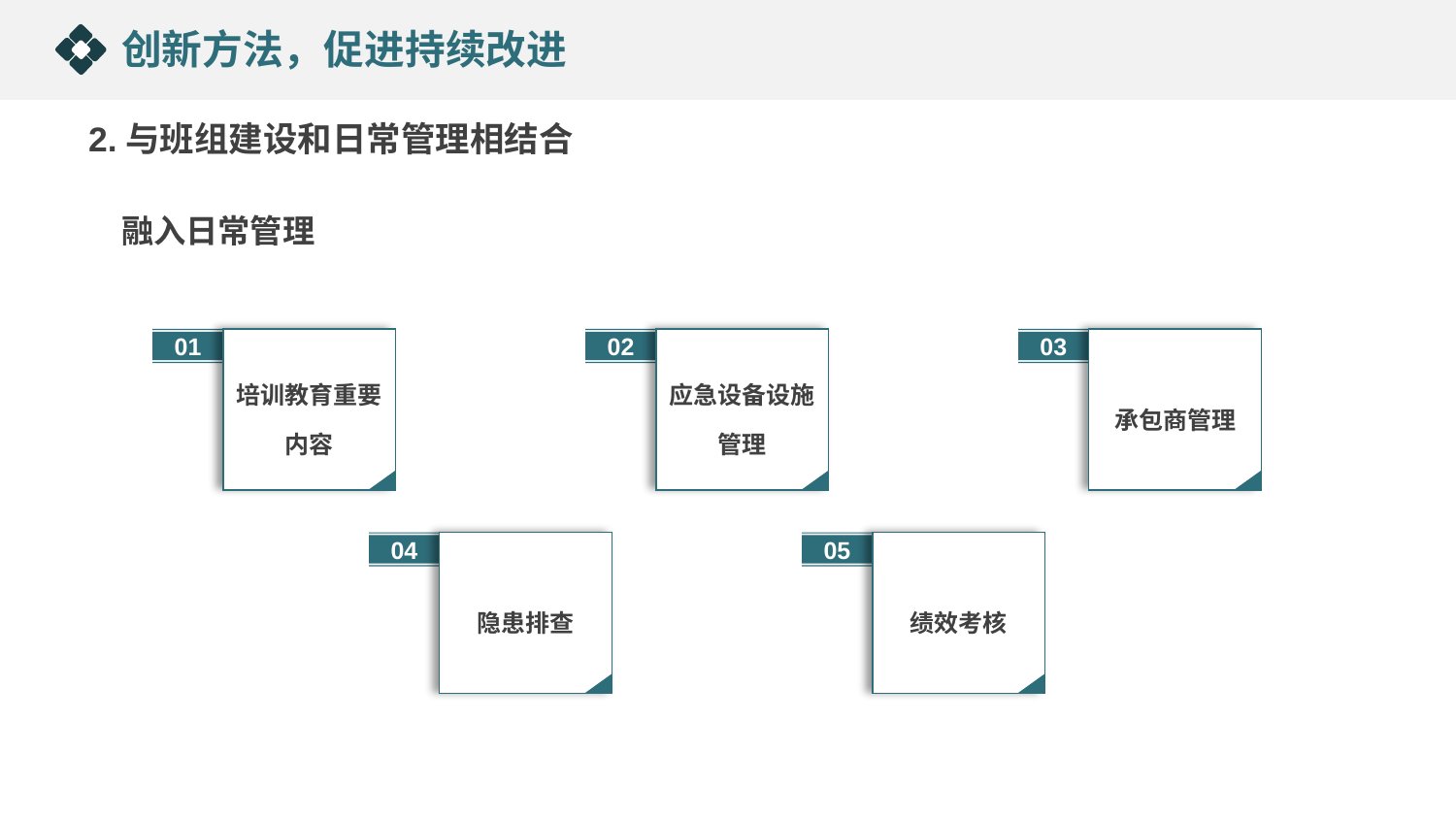

创新方法，促进持续改进
2.与班组建设和日常管理相结合
融入日常管理
01
培训教育重要内容
02
应急设备设施管理
03
承包商管理

04
隐患排查
05
绩效考核